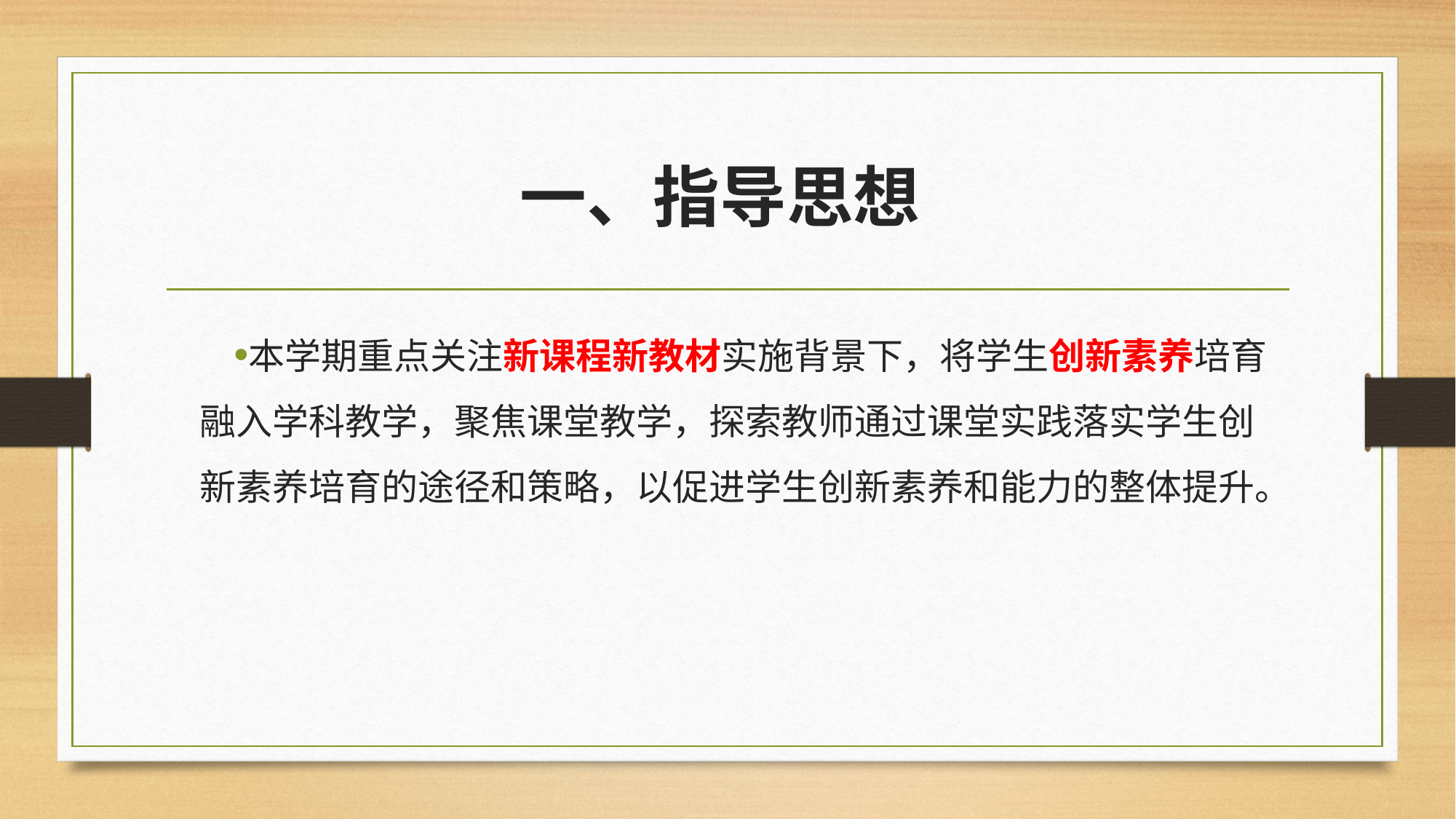

# 一、指导思想
本学期重点关注新课程新教材实施背景下，将学生创新素养培育 融入学科教学，聚焦课堂教学，探索教师通过课堂实践落实学生创新素养培育的途径和策略，以促进学生创新素养和能力的整体提升。